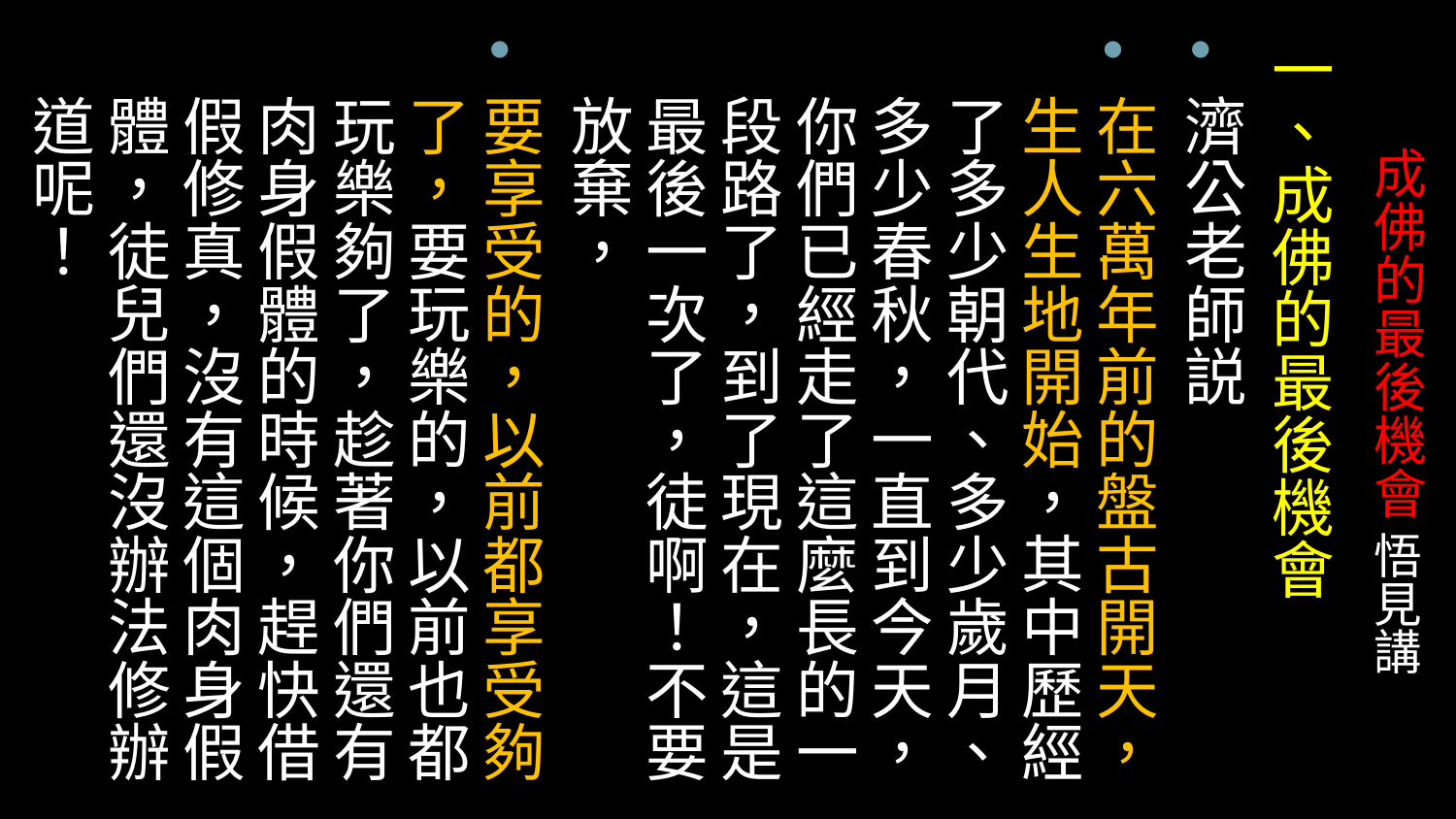

一、成佛的最後機會
濟公老師説
在六萬年前的盤古開天，生人生地開始，其中歷經了多少朝代、多少歲月、多少春秋，一直到今天，你們已經走了這麼長的一段路了，到了現在，這是最後一次了，徒啊！不要放棄，
要享受的，以前都享受夠了，要玩樂的，以前也都玩樂夠了，趁著你們還有肉身假體的時候，趕快借假修真，沒有這個肉身假體，徒兒們還沒辦法修辦道呢！
# 成佛的最後機會 悟見講